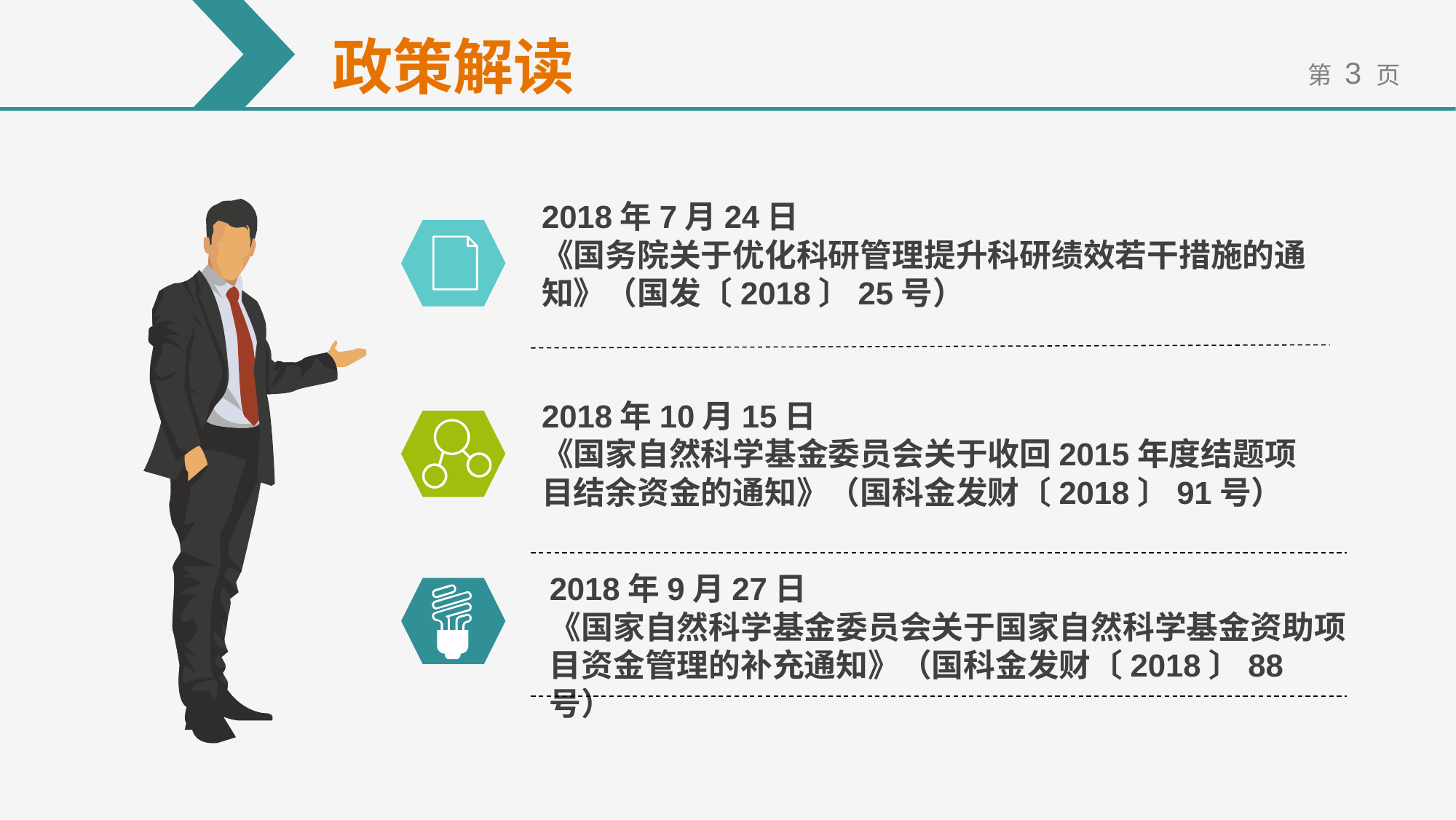

政策解读
2018年7月24日
《国务院关于优化科研管理提升科研绩效若干措施的通知》（国发〔2018〕25号）

2018年10月15日
《国家自然科学基金委员会关于收回2015年度结题项目结余资金的通知》（国科金发财〔2018〕91号）

2018年9月27日
《国家自然科学基金委员会关于国家自然科学基金资助项目资金管理的补充通知》（国科金发财〔2018〕88号）